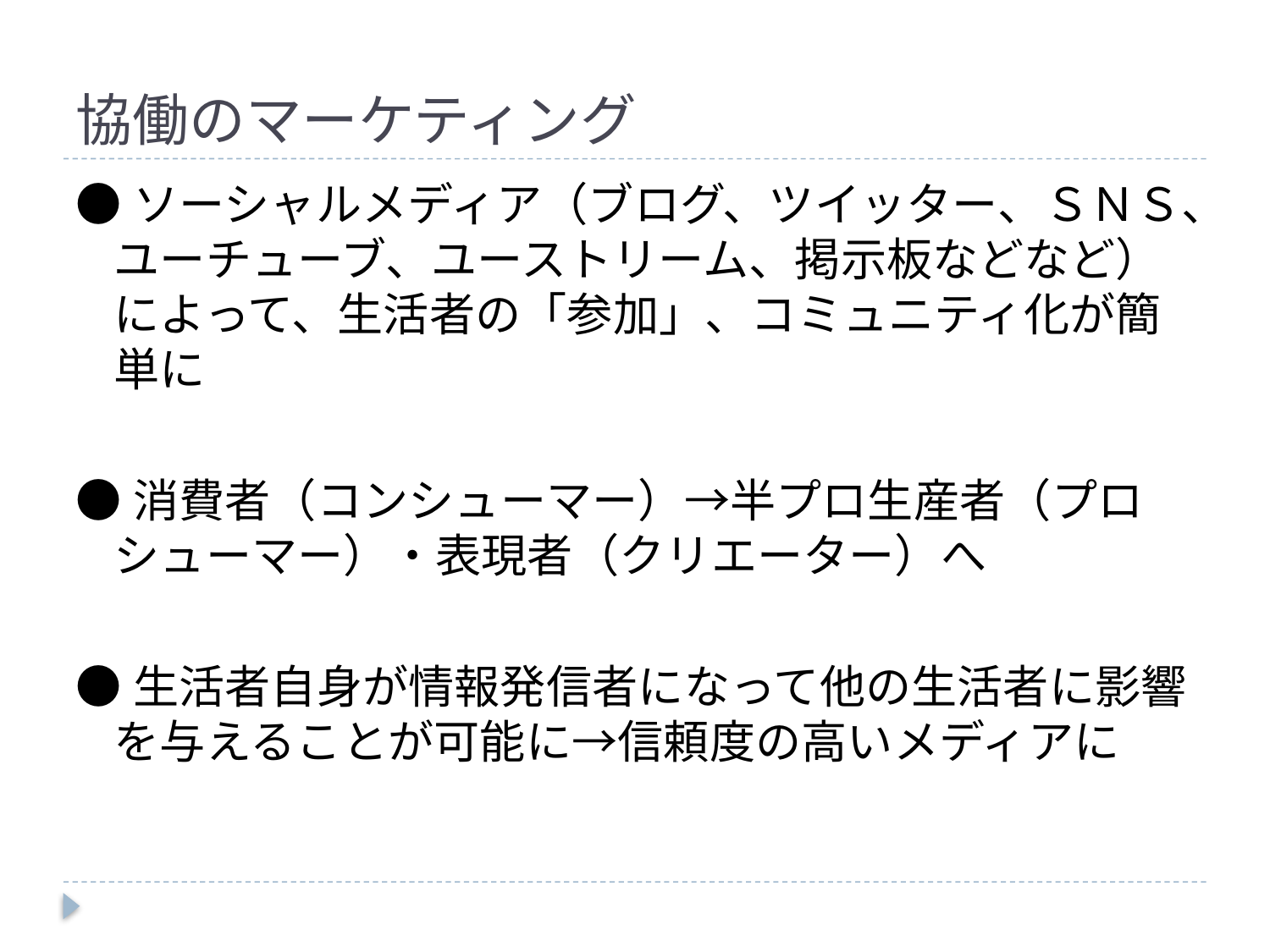

# 協働のマーケティング
●ソーシャルメディア（ブログ、ツイッター、ＳＮＳ、ユーチューブ、ユーストリーム、掲示板などなど）によって、生活者の「参加」、コミュニティ化が簡単に

●消費者（コンシューマー）→半プロ生産者（プロシューマー）・表現者（クリエーター）へ

●生活者自身が情報発信者になって他の生活者に影響を与えることが可能に→信頼度の高いメディアに